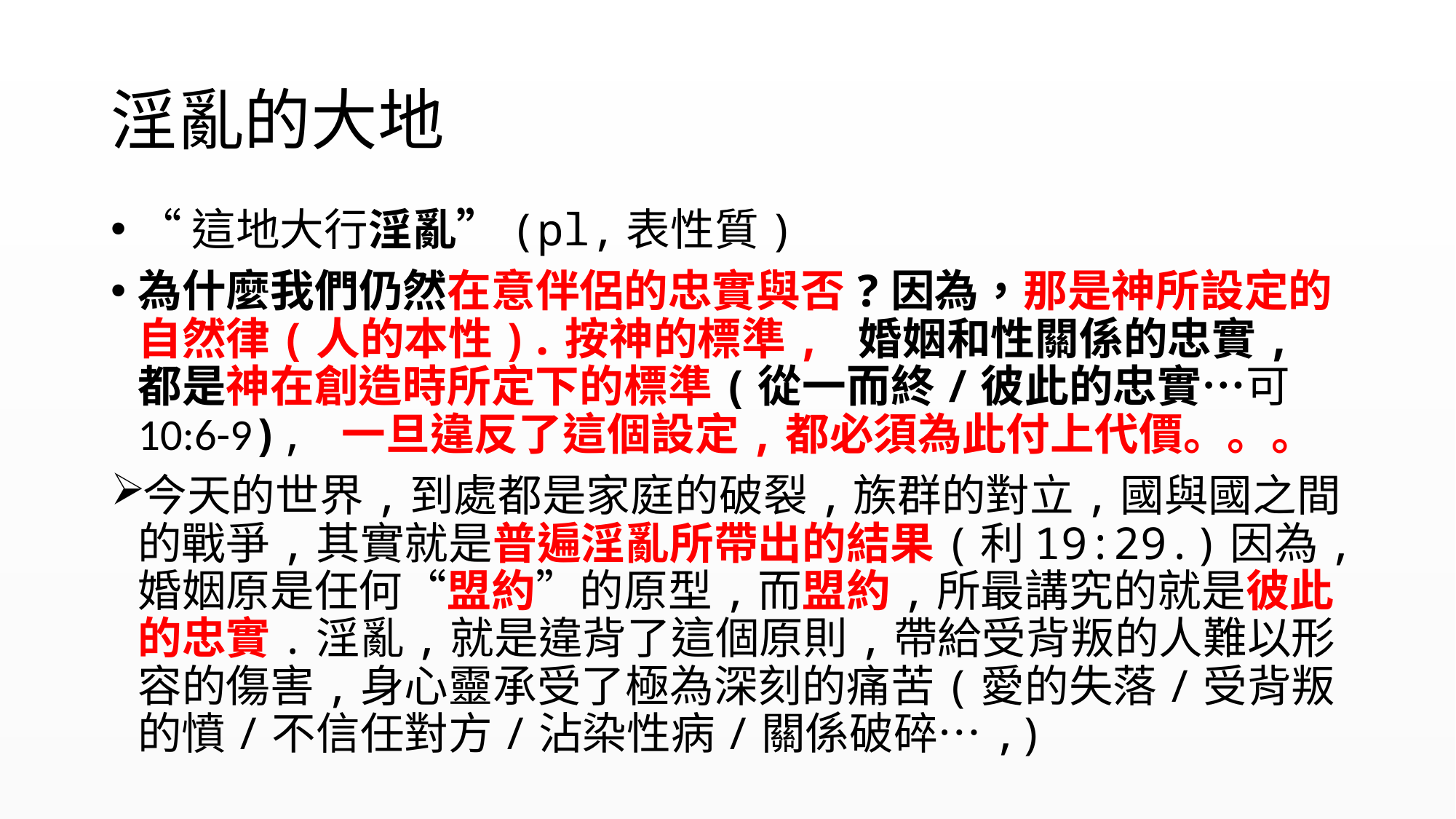

# 淫亂的大地
“這地大行淫亂”(pl,表性質)
為什麼我們仍然在意伴侶的忠實與否?因為，那是神所設定的自然律(人的本性).按神的標準, 婚姻和性關係的忠實,都是神在創造時所定下的標準(從一而終/彼此的忠實…可10:6-9), 一旦違反了這個設定,都必須為此付上代價。。。
今天的世界,到處都是家庭的破裂,族群的對立,國與國之間的戰爭,其實就是普遍淫亂所帶出的結果(利19:29.)因為,婚姻原是任何“盟約”的原型,而盟約,所最講究的就是彼此的忠實.淫亂,就是違背了這個原則,帶給受背叛的人難以形容的傷害,身心靈承受了極為深刻的痛苦(愛的失落/受背叛的憤/不信任對方/沾染性病/關係破碎…,)